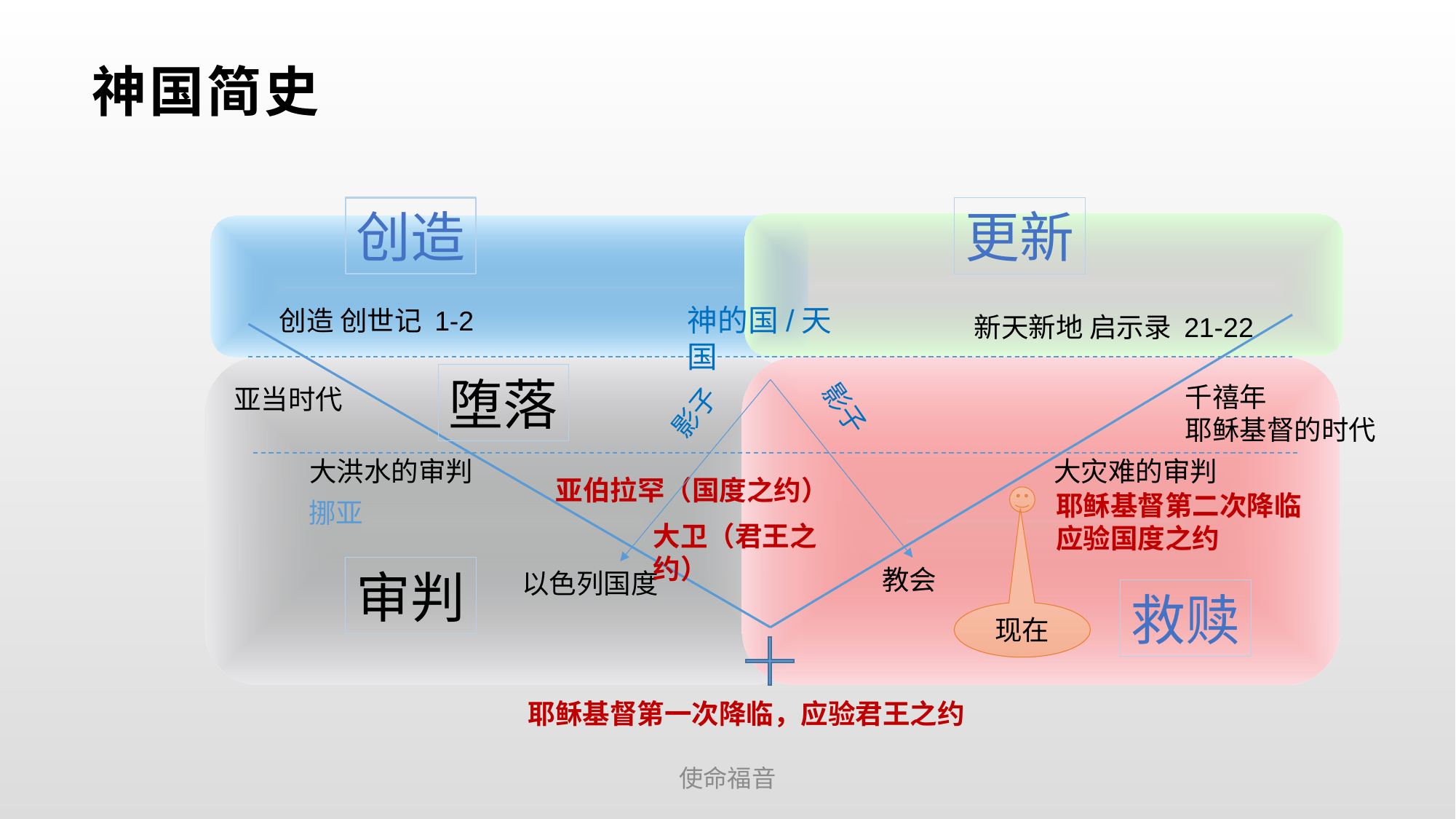

# 神国简史
创造
更新

神的国/天国
创造 创世记 1-2
新天新地 启示录 21-22

堕落
千禧年
耶稣基督的时代
亚当时代
影子
影子
大洪水的审判
大灾难的审判
亚伯拉罕（国度之约）
耶稣基督第二次降临
应验国度之约

挪亚
大卫（君王之约）
教会
审判
以色列国度
救赎
现在

耶稣基督第一次降临，应验君王之约
使命福音